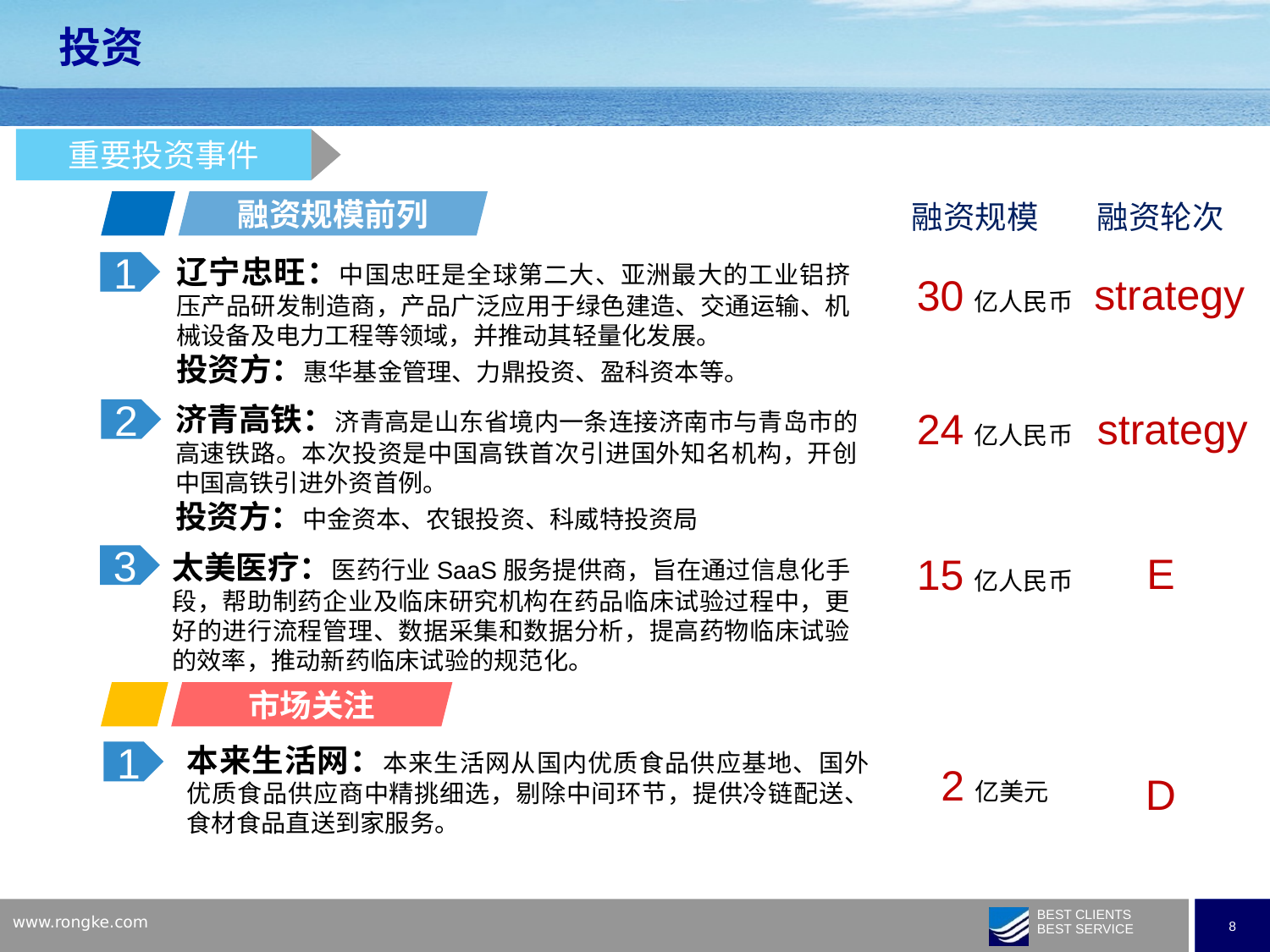

投资
重要投资事件

融资规模前列
融资规模
融资轮次
辽宁忠旺：中国忠旺是全球第二大、亚洲最大的工业铝挤压产品研发制造商，产品广泛应用于绿色建造、交通运输、机械设备及电力工程等领域，并推动其轻量化发展。
投资方：惠华基金管理、力鼎投资、盈科资本等。
1
strategy
30亿人民币
济青高铁：济青高是山东省境内一条连接济南市与青岛市的高速铁路。本次投资是中国高铁首次引进国外知名机构，开创中国高铁引进外资首例。
投资方：中金资本、农银投资、科威特投资局
strategy
24亿人民币
2
E
15亿人民币
太美医疗：医药行业SaaS服务提供商，旨在通过信息化手段，帮助制药企业及临床研究机构在药品临床试验过程中，更好的进行流程管理、数据采集和数据分析，提高药物临床试验的效率，推动新药临床试验的规范化。
3

市场关注
本来生活网：本来生活网从国内优质食品供应基地、国外优质食品供应商中精挑细选，剔除中间环节，提供冷链配送、食材食品直送到家服务。
1
2亿美元
D